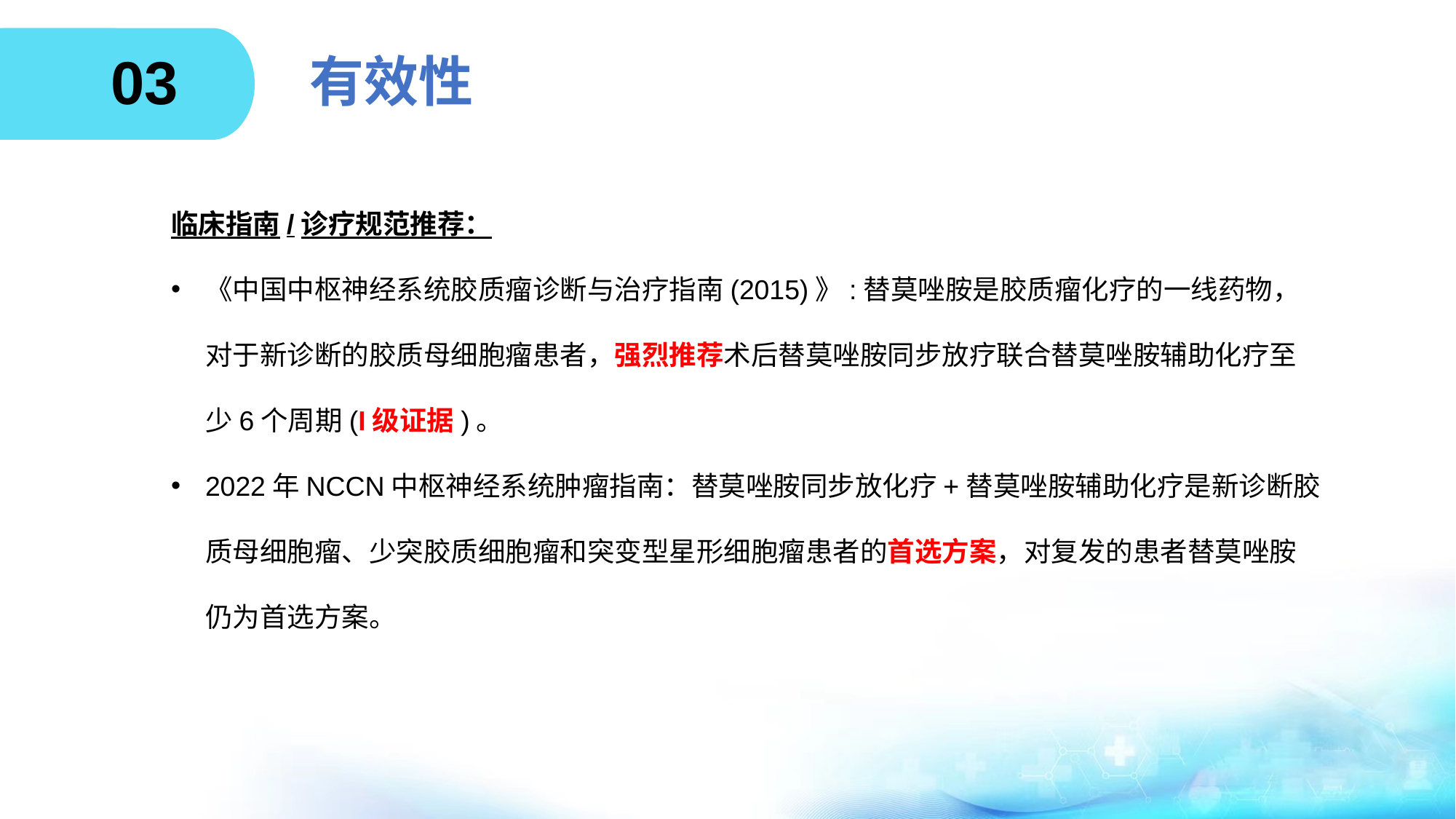

03
# 有效性
临床指南/诊疗规范推荐：
《中国中枢神经系统胶质瘤诊断与治疗指南(2015)》:替莫唑胺是胶质瘤化疗的一线药物，对于新诊断的胶质母细胞瘤患者，强烈推荐术后替莫唑胺同步放疗联合替莫唑胺辅助化疗至少6个周期(I级证据)。
2022年NCCN中枢神经系统肿瘤指南：替莫唑胺同步放化疗+替莫唑胺辅助化疗是新诊断胶质母细胞瘤、少突胶质细胞瘤和突变型星形细胞瘤患者的首选方案，对复发的患者替莫唑胺仍为首选方案。